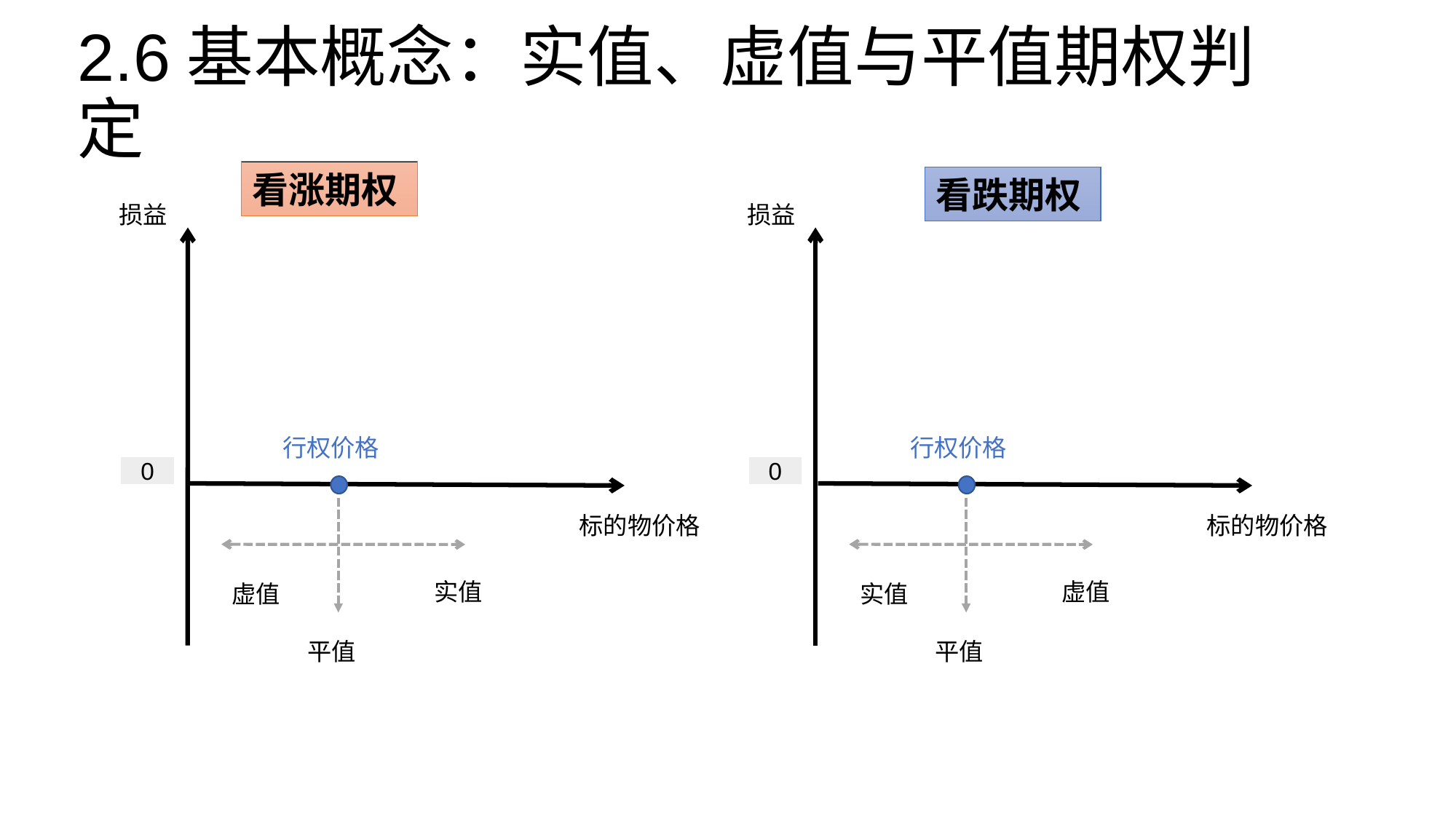

# 2.6基本概念：实值、虚值与平值期权判定
看涨期权
看跌期权
损益
损益
行权价格
行权价格
0
0

标的物价格
标的物价格
实值
虚值
虚值
实值
平值
平值